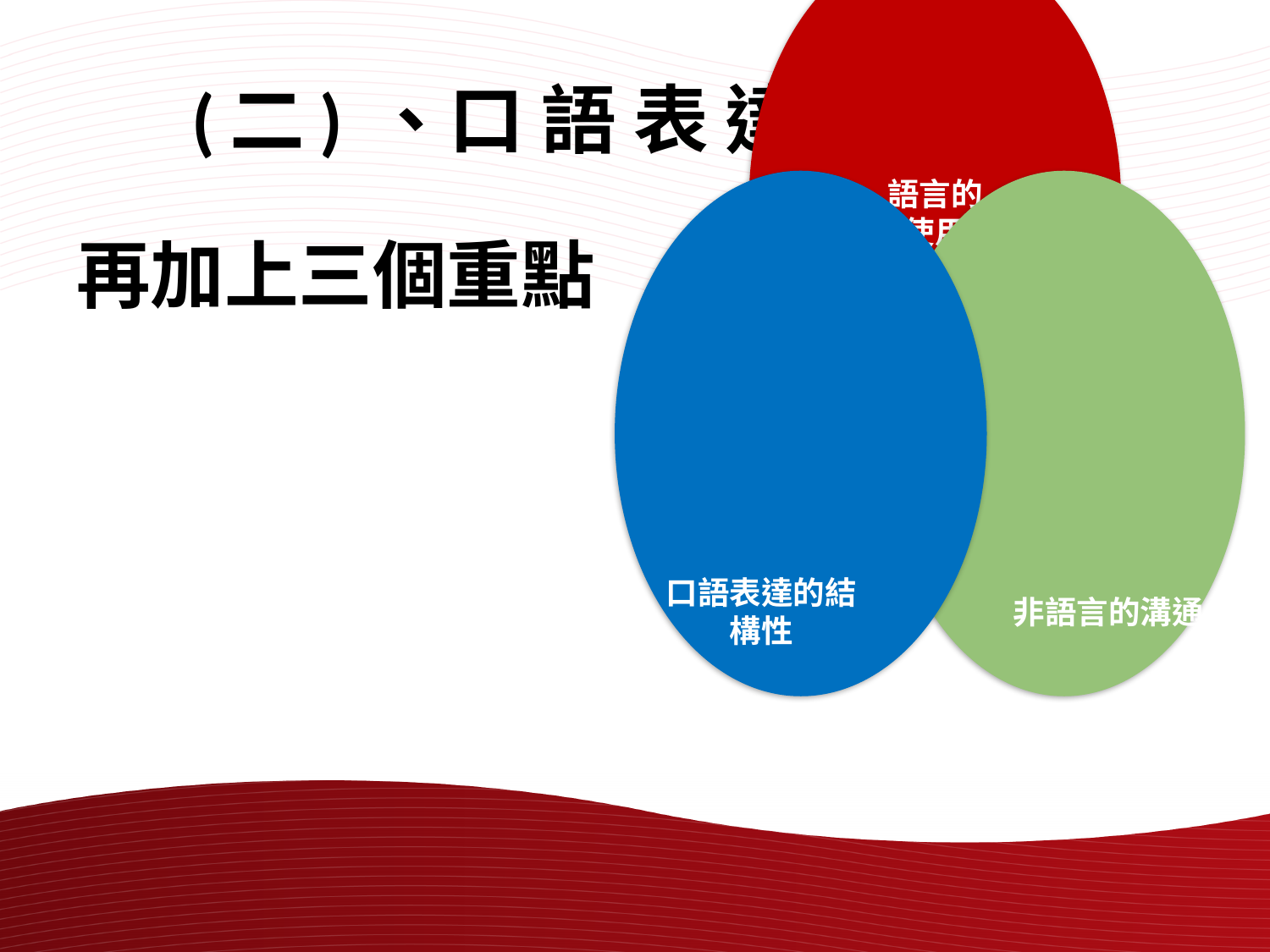

# (二) 、口 語 表 達 的 重 點
語言的
使用
非語言的溝通
口語表達的結構性
再加上三個重點